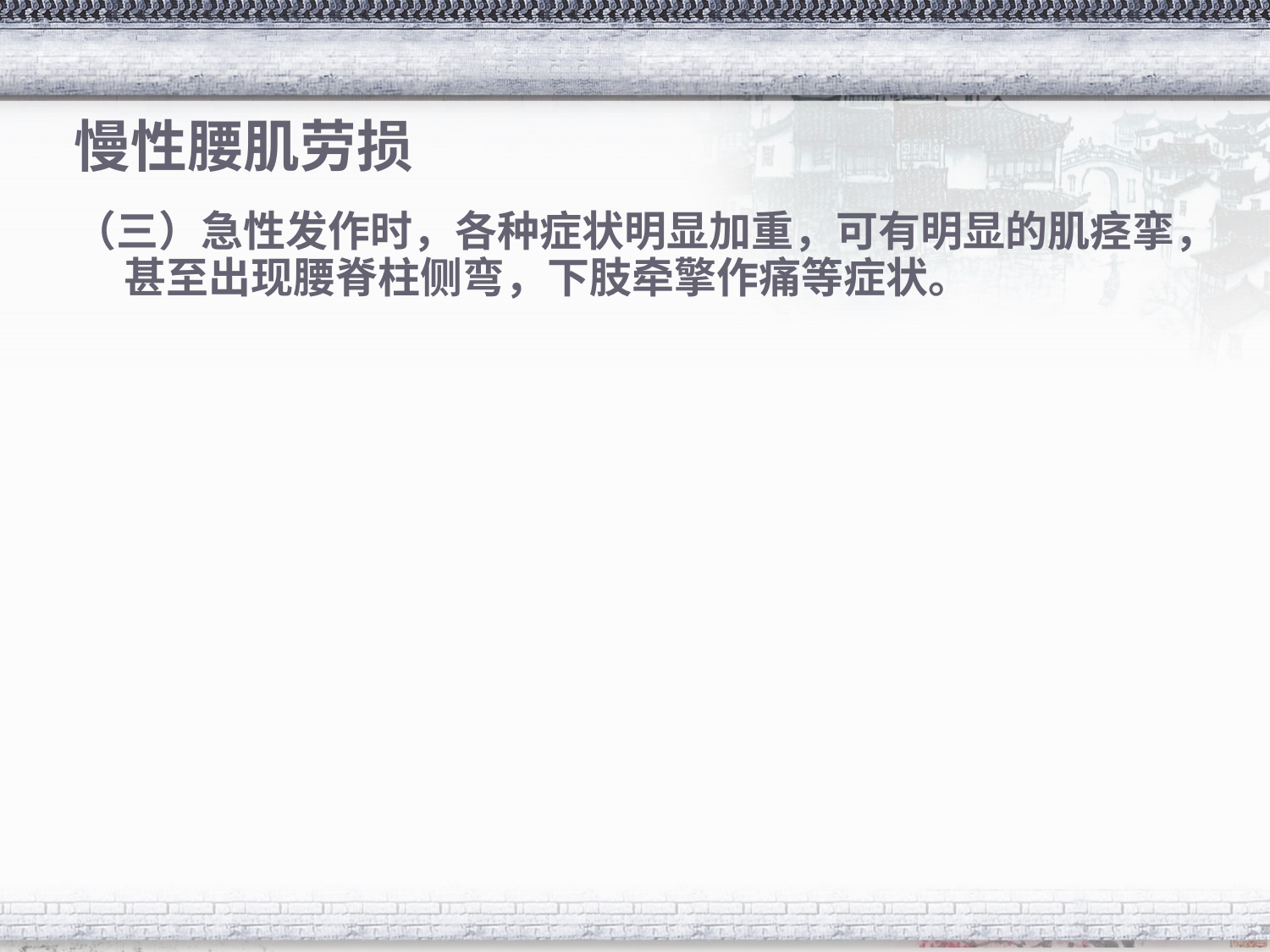

# 慢性腰肌劳损
（三）急性发作时，各种症状明显加重，可有明显的肌痉挛，甚至出现腰脊柱侧弯，下肢牵擎作痛等症状。